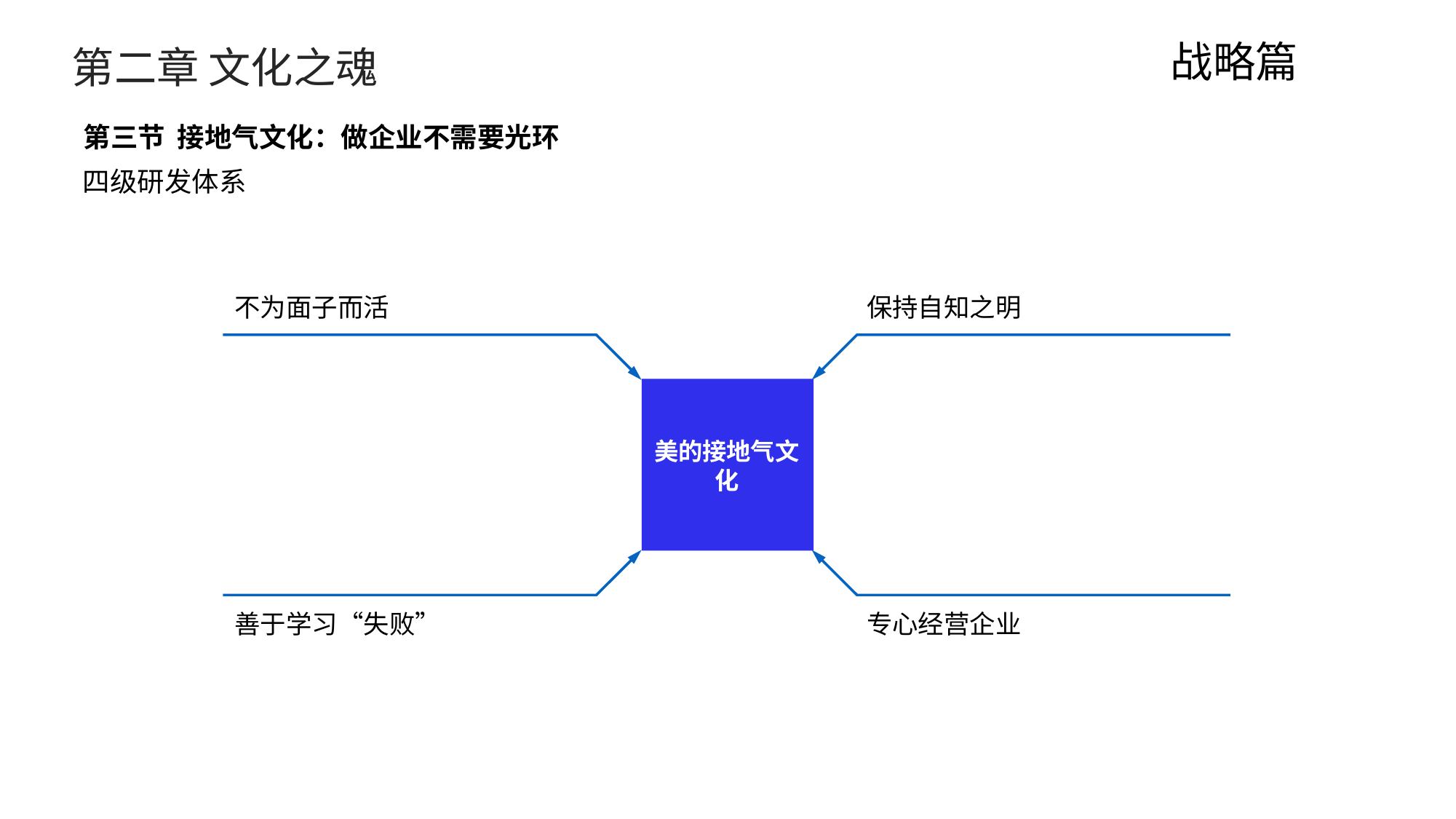

战略篇
第二章 文化之魂
第三节  接地气文化：做企业不需要光环
四级研发体系
不为面子而活
保持自知之明

美的接地气文化

善于学习“失败”
专心经营企业